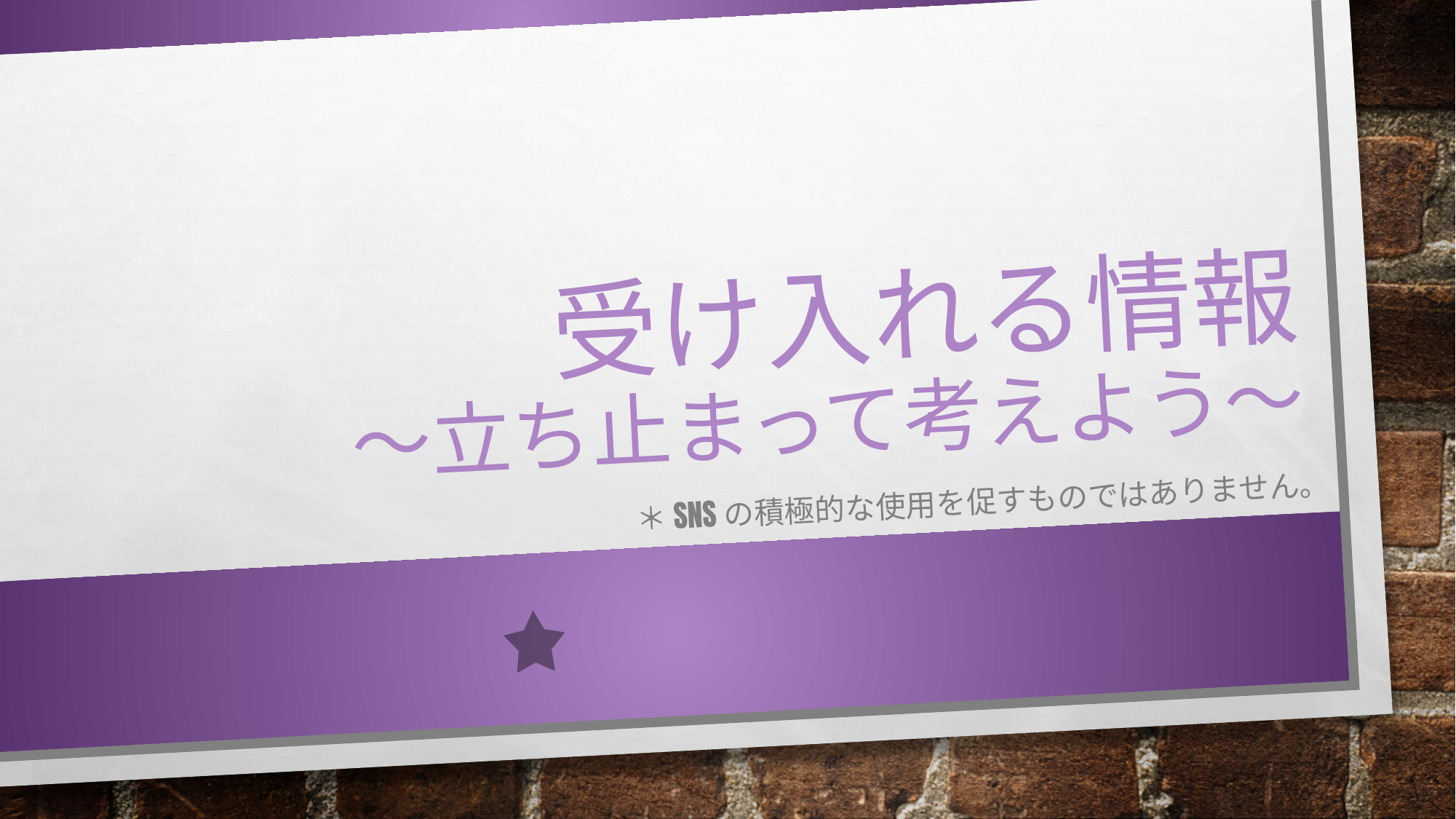

# 受け入れる情報 ～立ち止まって考えよう～
＊SNSの積極的な使用を促すものではありません。